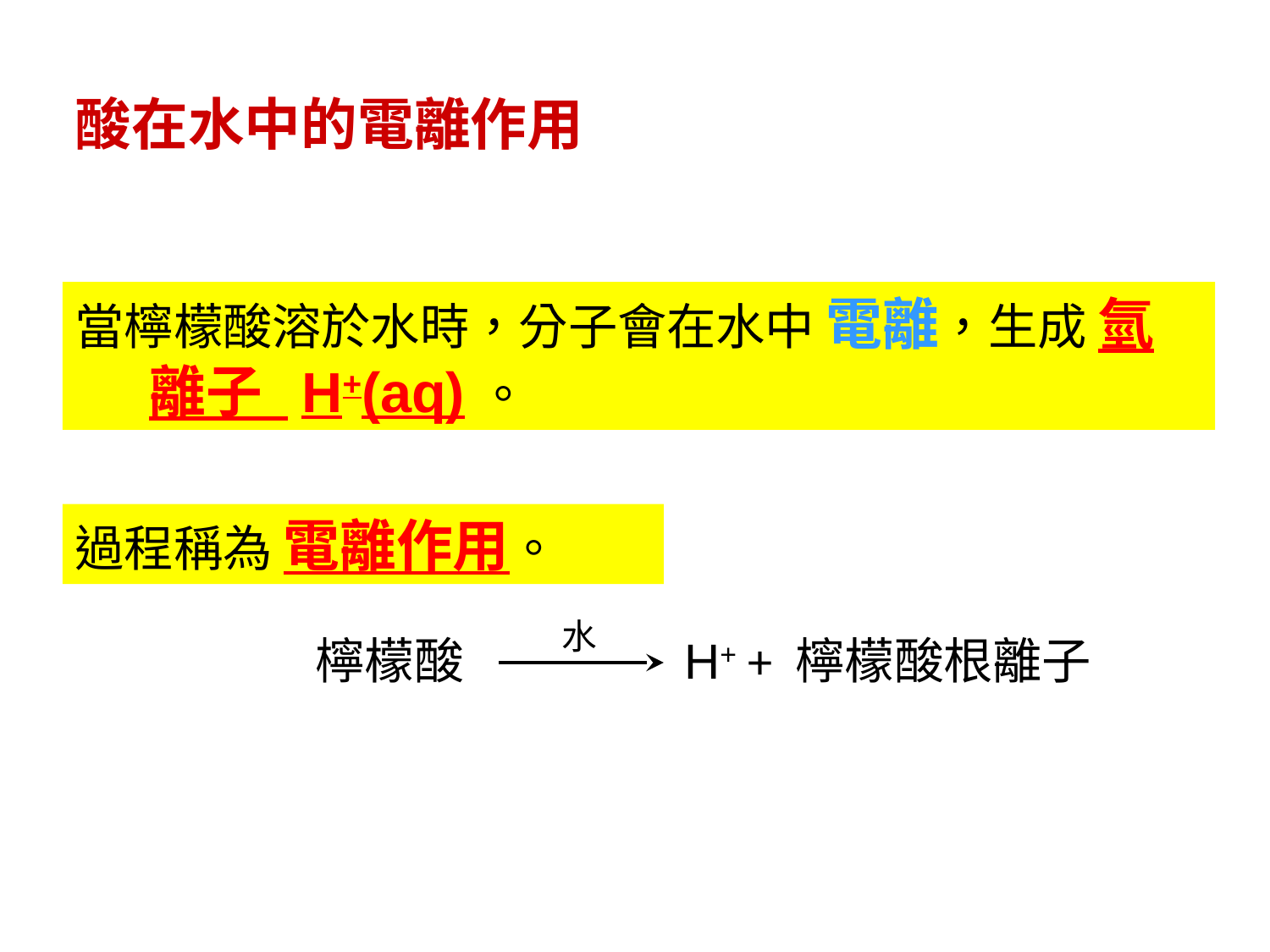

酸在水中的電離作用
當檸檬酸溶於水時，分子會在水中 電離，生成 氫離子  H+(aq)。
過程稱為 電離作用。
水
檸檬酸                   H+ + 檸檬酸根離子